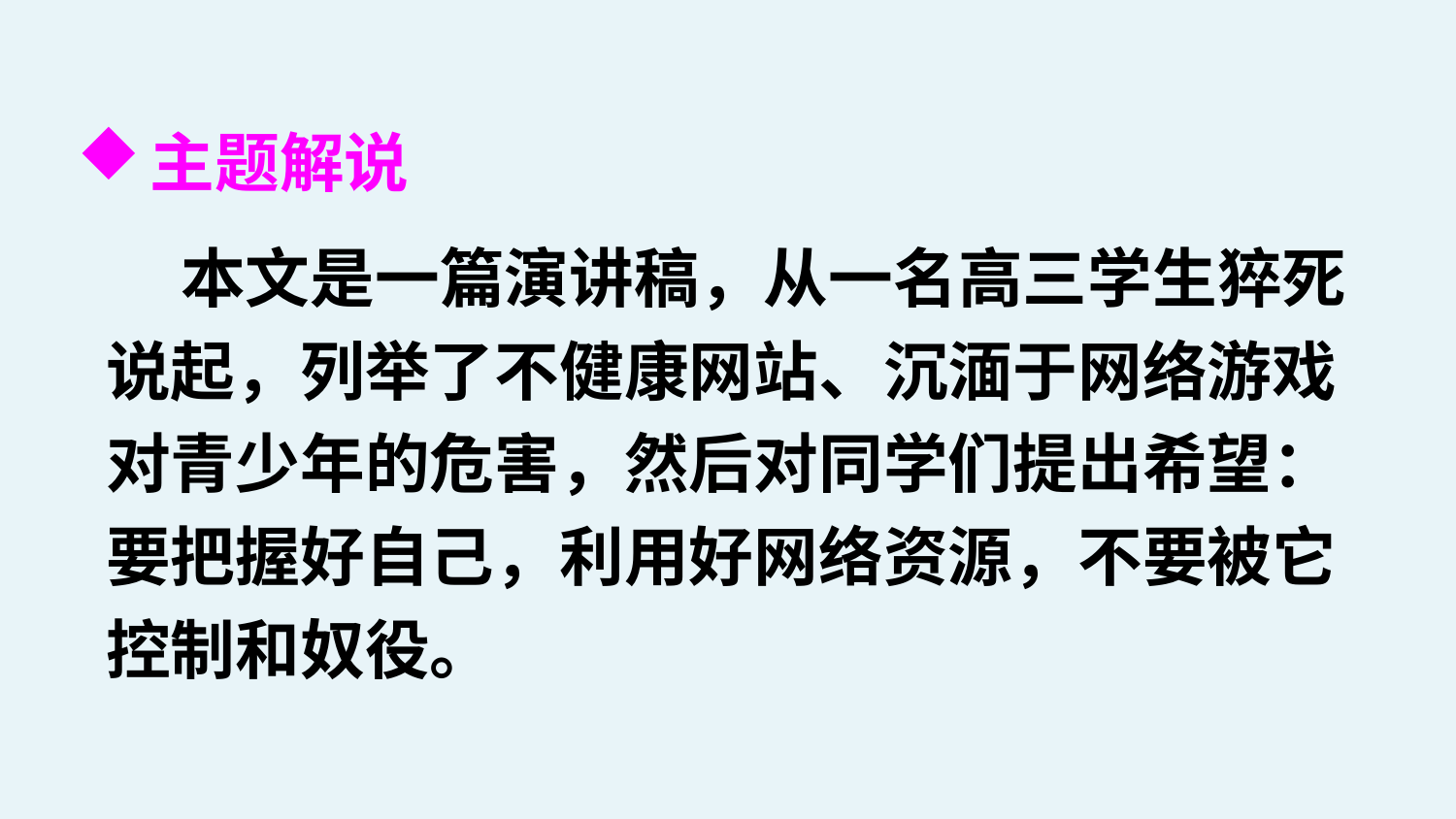

主题解说
    本文是一篇演讲稿，从一名高三学生猝死说起，列举了不健康网站、沉湎于网络游戏对青少年的危害，然后对同学们提出希望：要把握好自己，利用好网络资源，不要被它控制和奴役。